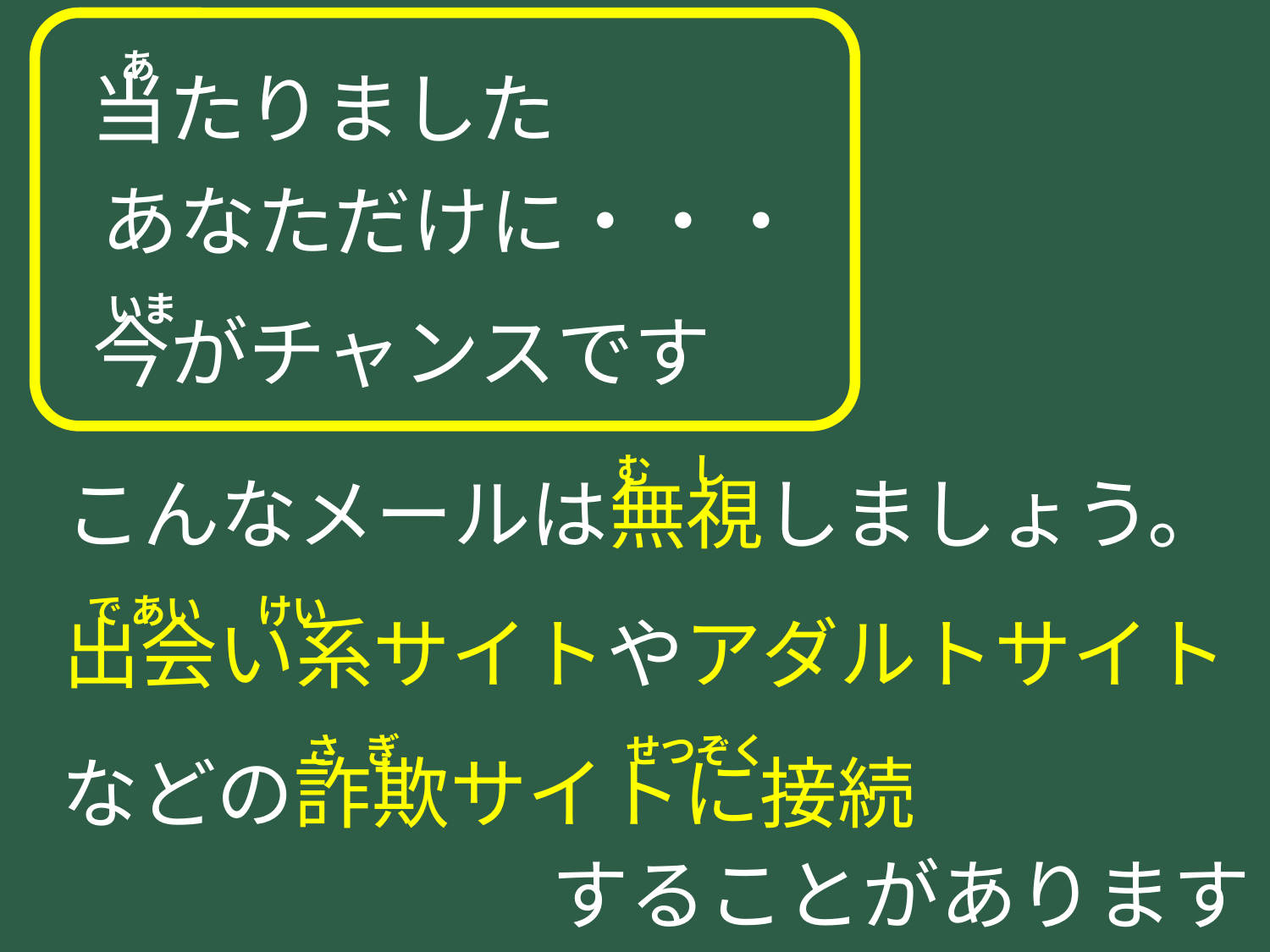

あ
当たりました
あなただけに・・・
 いま
今がチャンスです
   　　　　　　　　　　　　　　　　  む     し
こんなメールは無視しましょう。
  で あい       けい
出会い系サイトやアダルトサイト
 　　　　　　  さ   ぎ                            せつぞく
などの詐欺サイトに接続
することがあります